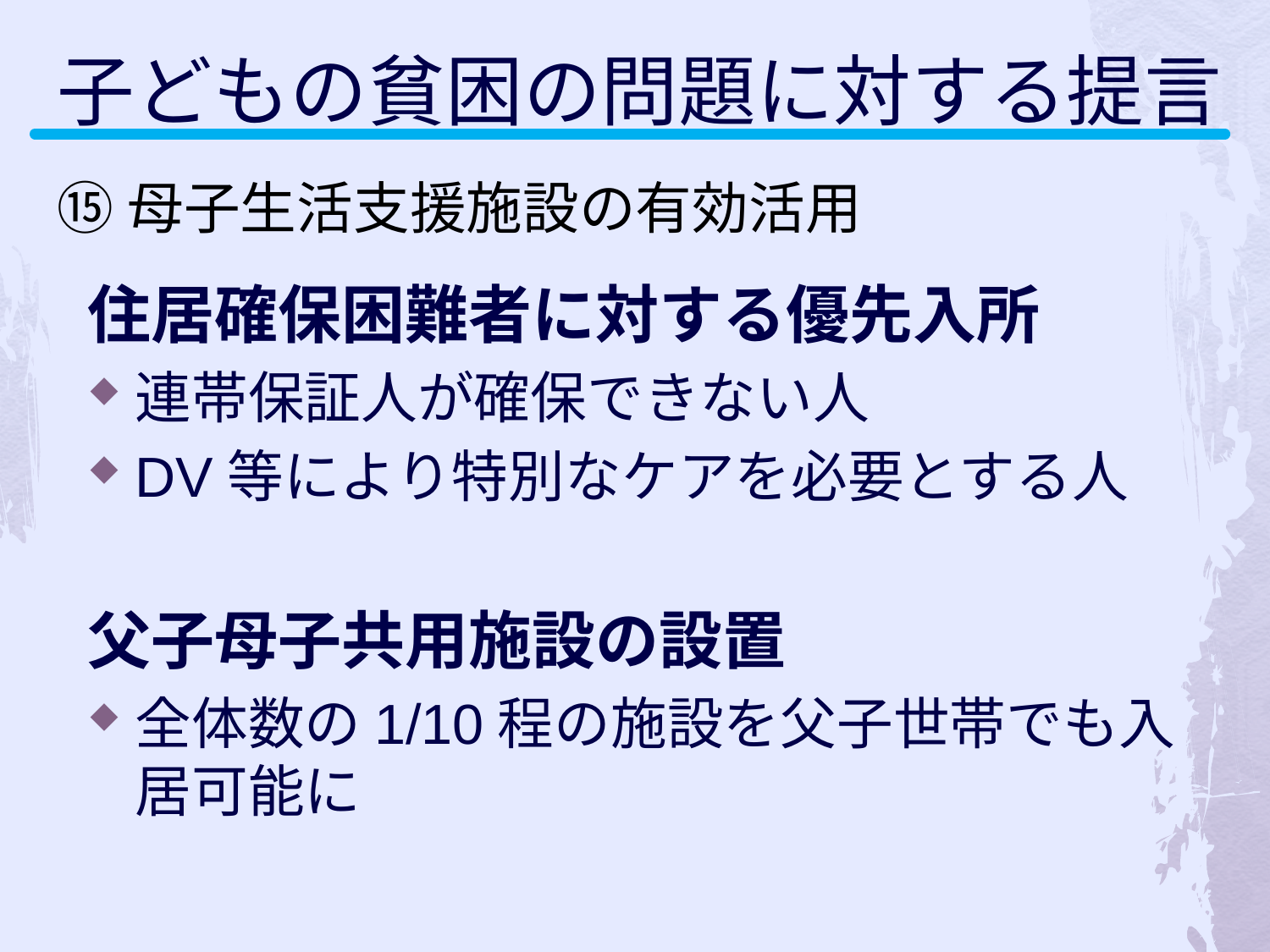

子どもの貧困の問題に対する提言
⑮母子生活支援施設の有効活用
住居確保困難者に対する優先入所
連帯保証人が確保できない人
DV等により特別なケアを必要とする人

父子母子共用施設の設置
全体数の1/10程の施設を父子世帯でも入居可能に